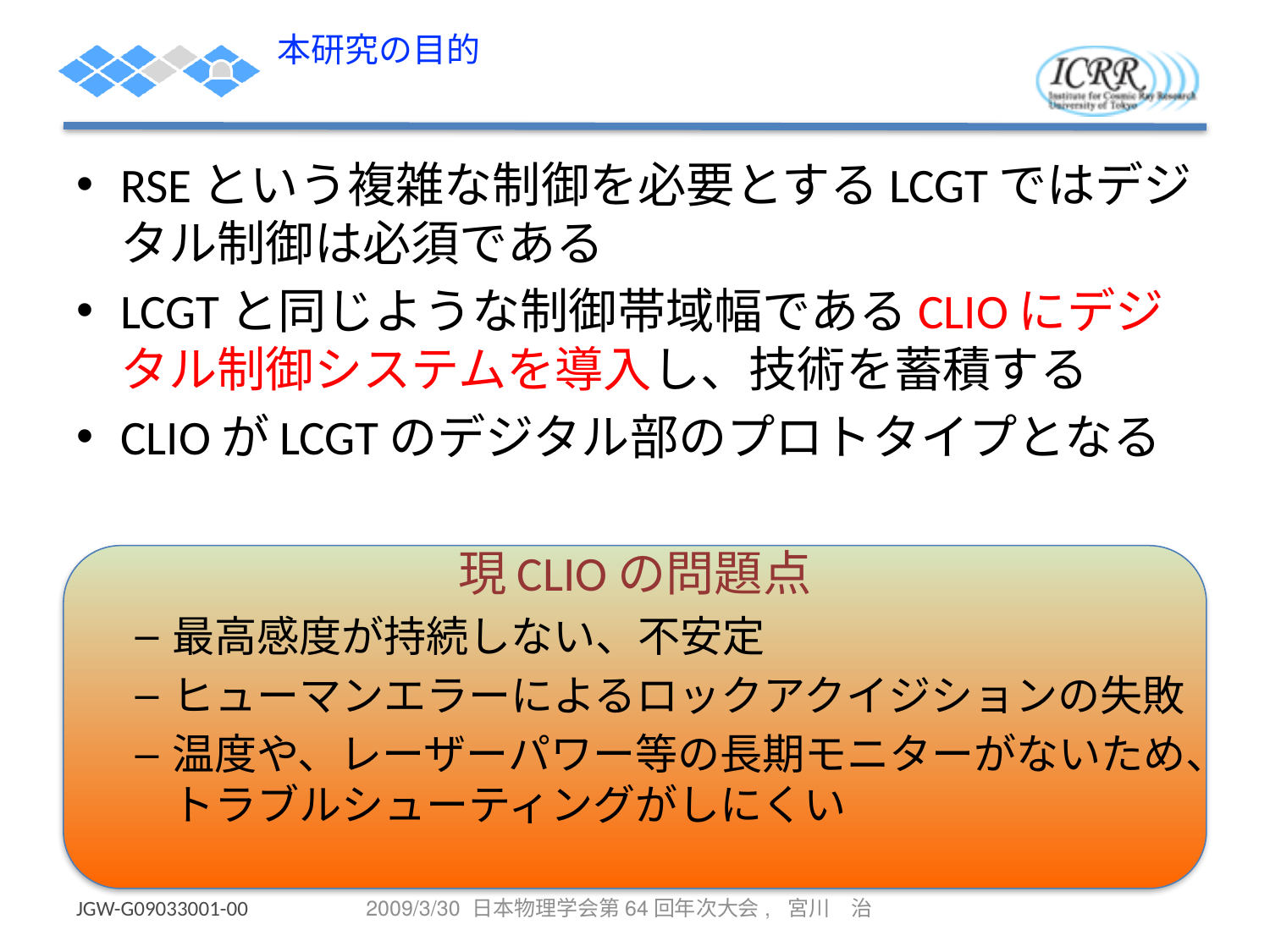

# 本研究の目的
RSEという複雑な制御を必要とするLCGTではデジタル制御は必須である
LCGTと同じような制御帯域幅であるCLIOにデジタル制御システムを導入し、技術を蓄積する
CLIOがLCGTのデジタル部のプロトタイプとなる

現CLIOの問題点
最高感度が持続しない、不安定
ヒューマンエラーによるロックアクイジションの失敗
温度や、レーザーパワー等の長期モニターがないため、トラブルシューティングがしにくい

JGW-G09033001-00
2009/3/30 日本物理学会第64回年次大会,  宮川　治